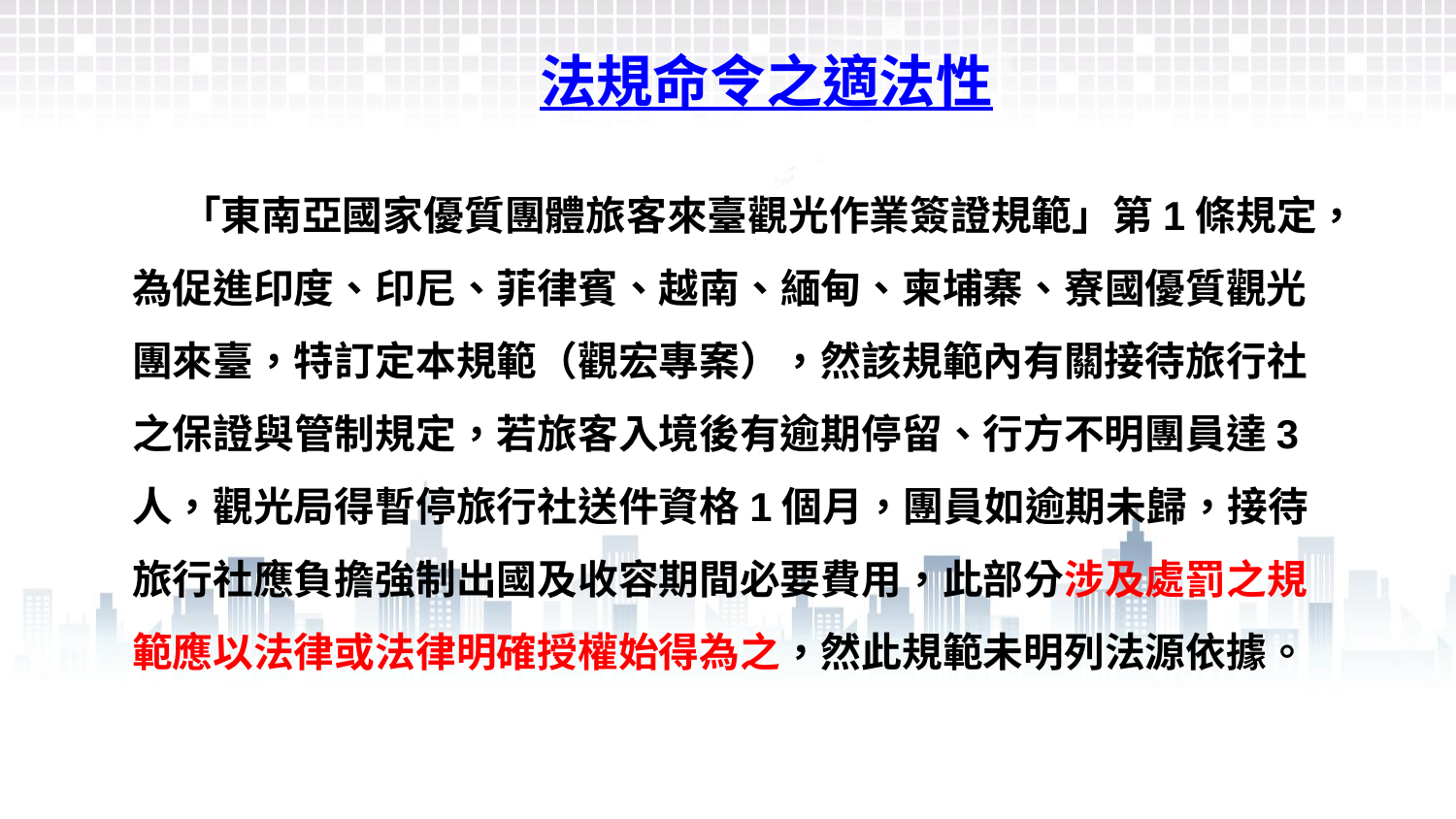

法規命令之適法性
「東南亞國家優質團體旅客來臺觀光作業簽證規範」第1條規定，為促進印度、印尼、菲律賓、越南、緬甸、柬埔寨、寮國優質觀光團來臺，特訂定本規範（觀宏專案），然該規範內有關接待旅行社之保證與管制規定，若旅客入境後有逾期停留、行方不明團員達3人，觀光局得暫停旅行社送件資格1個月，團員如逾期未歸，接待旅行社應負擔強制出國及收容期間必要費用，此部分涉及處罰之規範應以法律或法律明確授權始得為之，然此規範未明列法源依據。